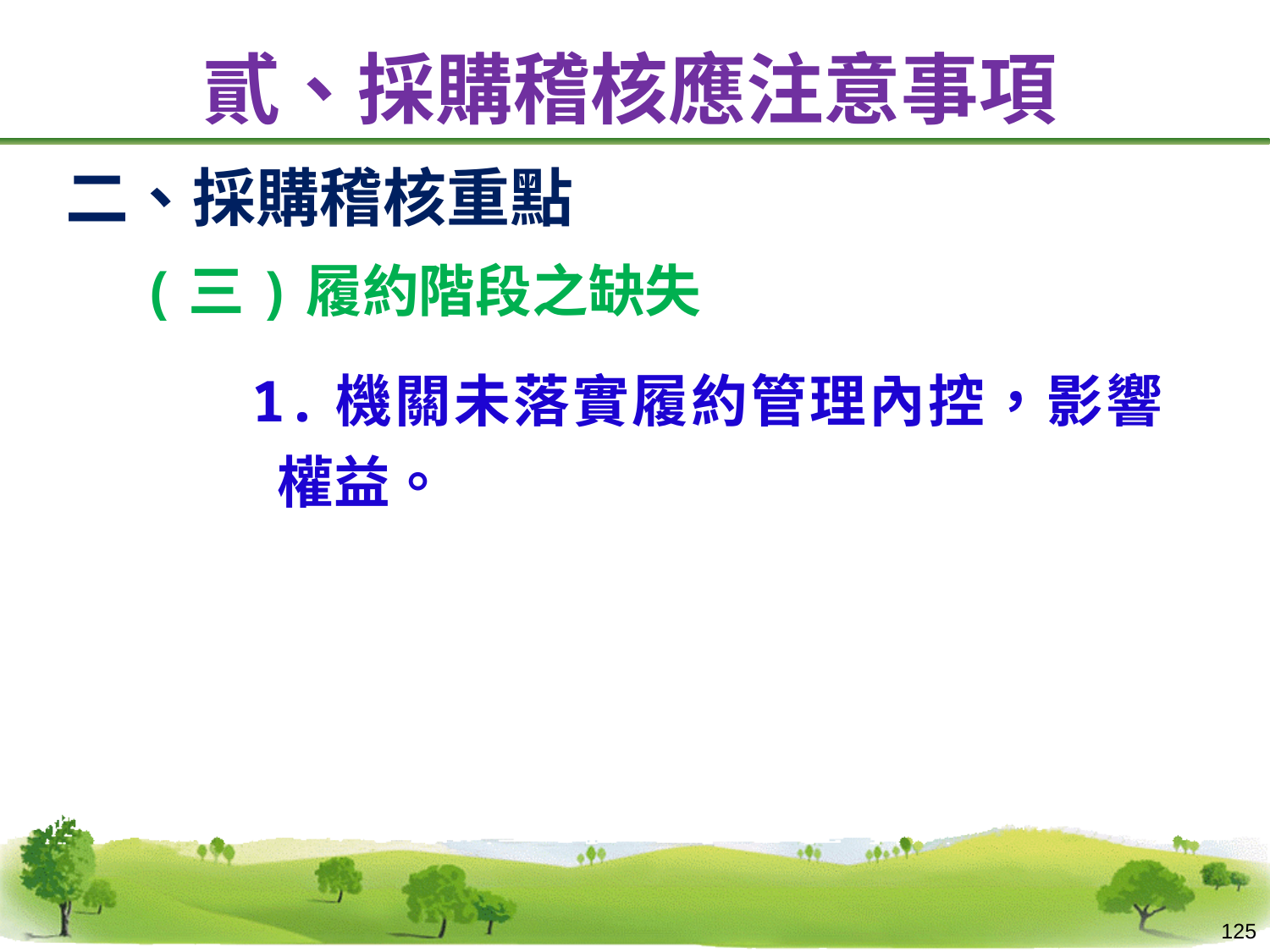

# 貳、採購稽核應注意事項
二、採購稽核重點
(三)履約階段之缺失
   1.機關未落實履約管理內控，影響權益。

125